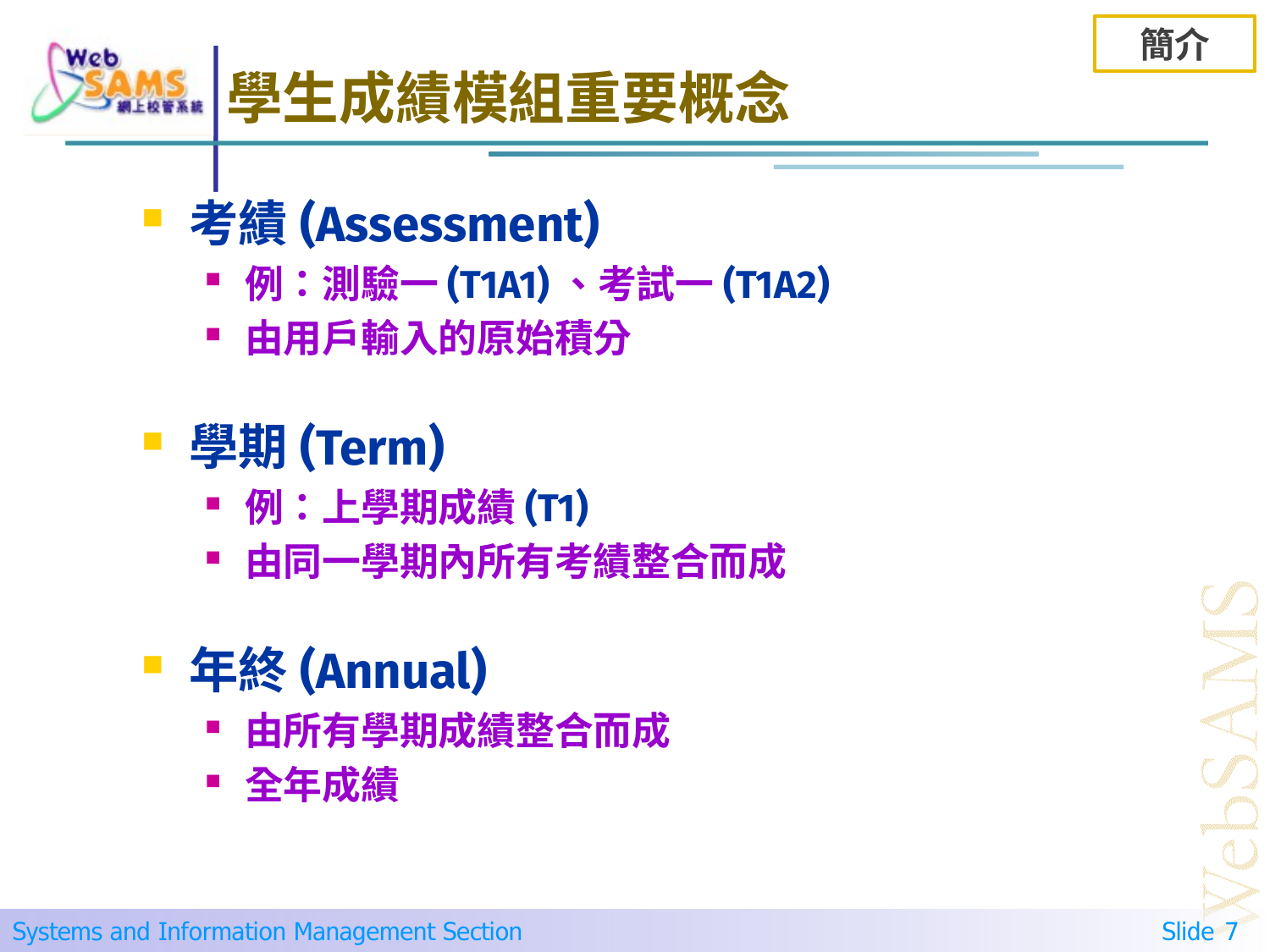

簡介
# 學生成績模組重要概念
考績(Assessment)
例：測驗一(T1A1)、考試一(T1A2)
由用戶輸入的原始積分

學期(Term)
例：上學期成績(T1)
由同一學期內所有考績整合而成

年終(Annual)
由所有學期成績整合而成
全年成績